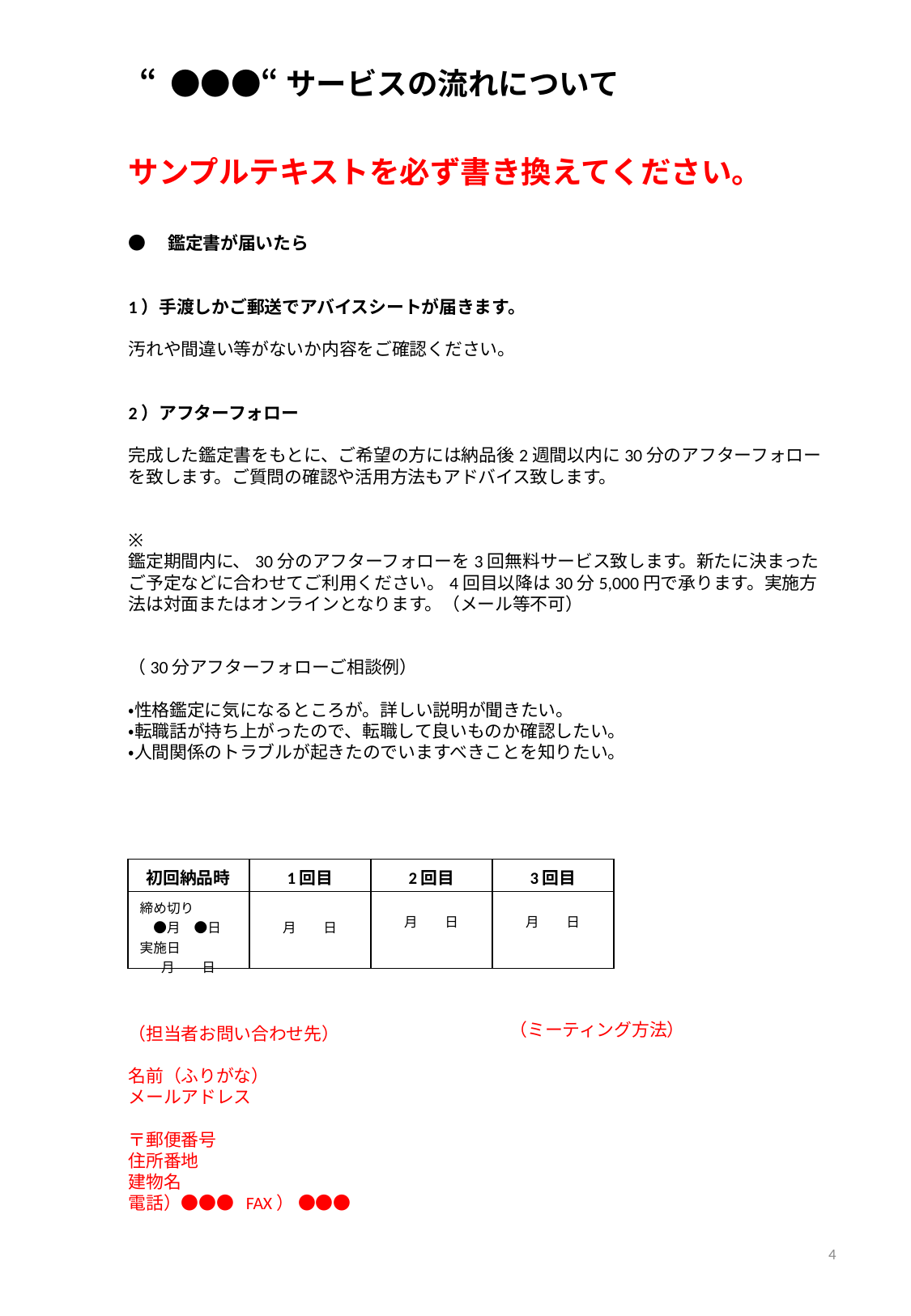

“●●●“サービスの流れについて
サンプルテキストを必ず書き換えてください。

●　鑑定書が届いたら

1）手渡しかご郵送でアバイスシートが届きます。

汚れや間違い等がないか内容をご確認ください。

2）アフターフォロー

完成した鑑定書をもとに、ご希望の方には納品後2週間以内に30分のアフターフォローを致します。ご質問の確認や活用方法もアドバイス致します。

※
鑑定期間内に、30分のアフターフォローを3回無料サービス致します。新たに決まったご予定などに合わせてご利用ください。4回目以降は30分5,000円で承ります。実施方法は対面またはオンラインとなります。（メール等不可）

（30分アフターフォローご相談例）

・性格鑑定に気になるところが。詳しい説明が聞きたい。
・転職話が持ち上がったので、転職して良いものか確認したい。
・人間関係のトラブルが起きたのでいますべきことを知りたい。
| 初回納品時 | 1回目 | 2回目 | 3回目 |
| --- | --- | --- | --- |
| 締め切り　 　●月　●日 実施日 月　　日 | 月　　日 | 月　　日 | 月　　日 |
（ミーティング方法）

（担当者お問い合わせ先）

名前（ふりがな）
メールアドレス

〒郵便番号
住所番地
建物名
電話）●●●  FAX） ●●●
4